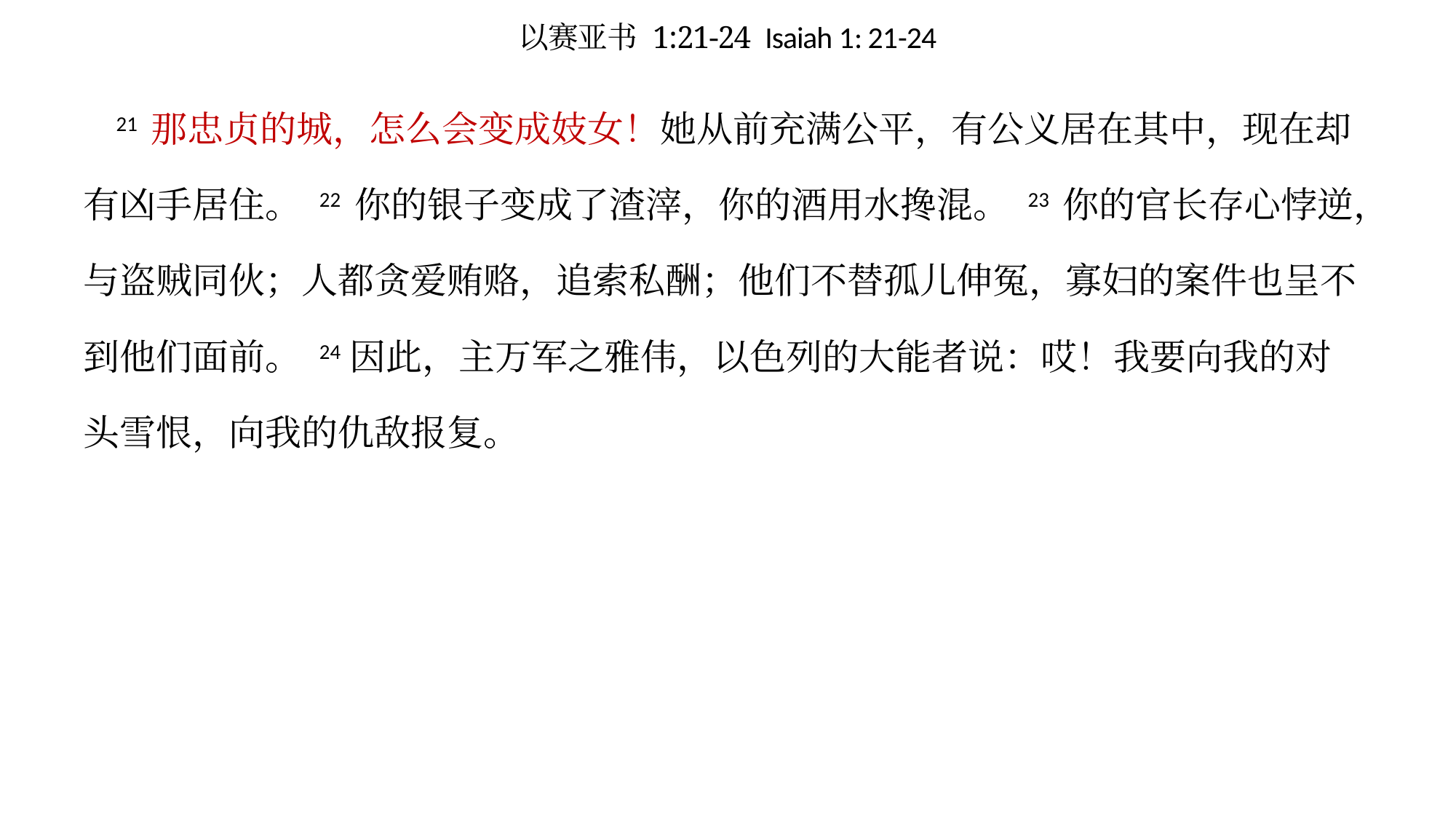

# 以赛亚书 1:21-24  Isaiah 1: 21-24
       21 那忠贞的城，怎么会变成妓女！她从前充满公平，有公义居在其中，现在却有凶手居住。 22 你的银子变成了渣滓，你的酒用水搀混。 23 你的官长存心悖逆，与盗贼同伙；人都贪爱贿赂，追索私酬；他们不替孤儿伸冤，寡妇的案件也呈不到他们面前。 24因此，主万军之雅伟，以色列的大能者说：哎！我要向我的对头雪恨，向我的仇敌报复。